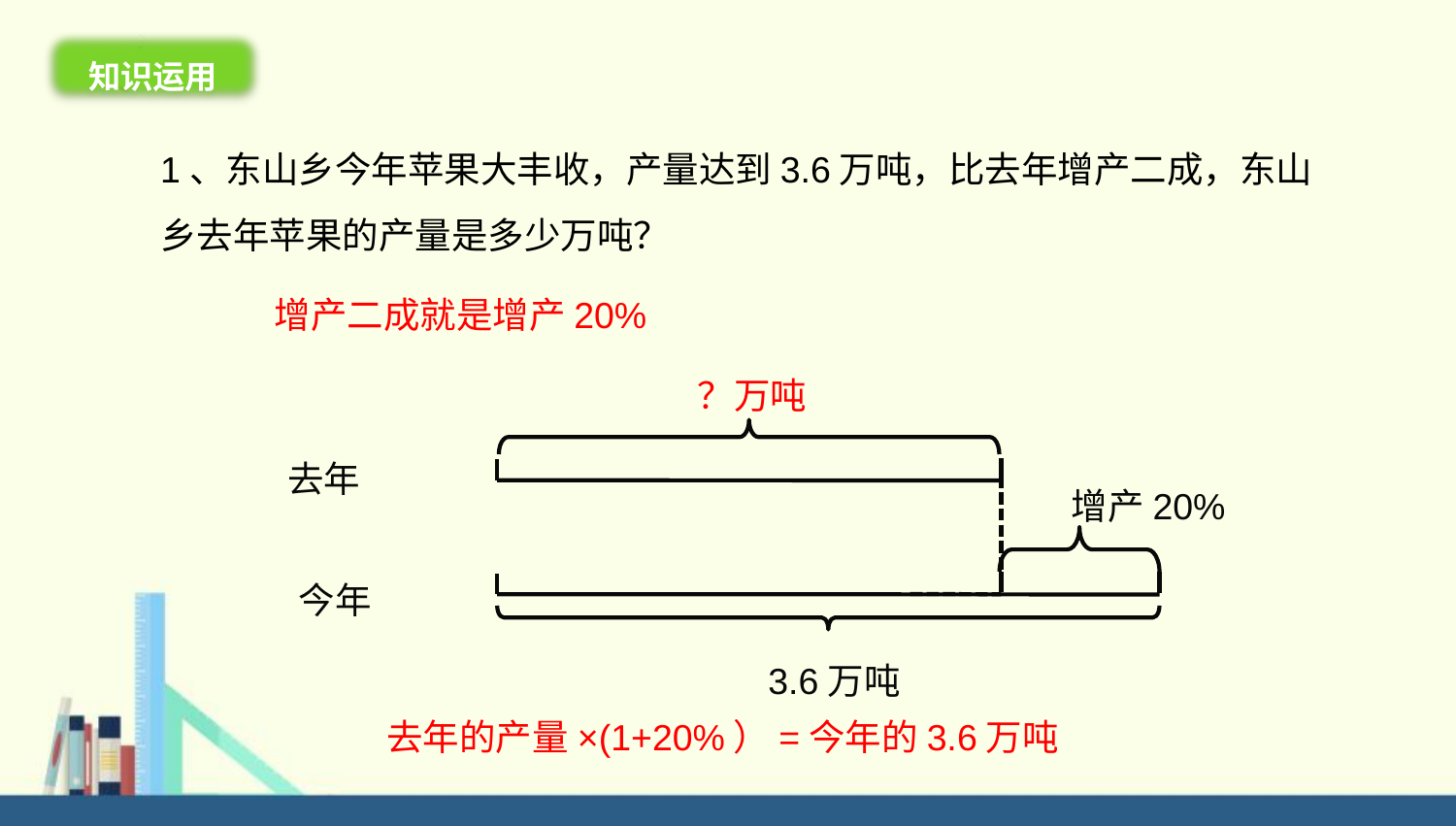

知识运用
1、东山乡今年苹果大丰收，产量达到3.6万吨，比去年增产二成，东山乡去年苹果的产量是多少万吨？

增产二成就是增产20%

？万吨
去年
增产20%

今年
3.6万吨
去年的产量×(1+20%）=今年的3.6万吨